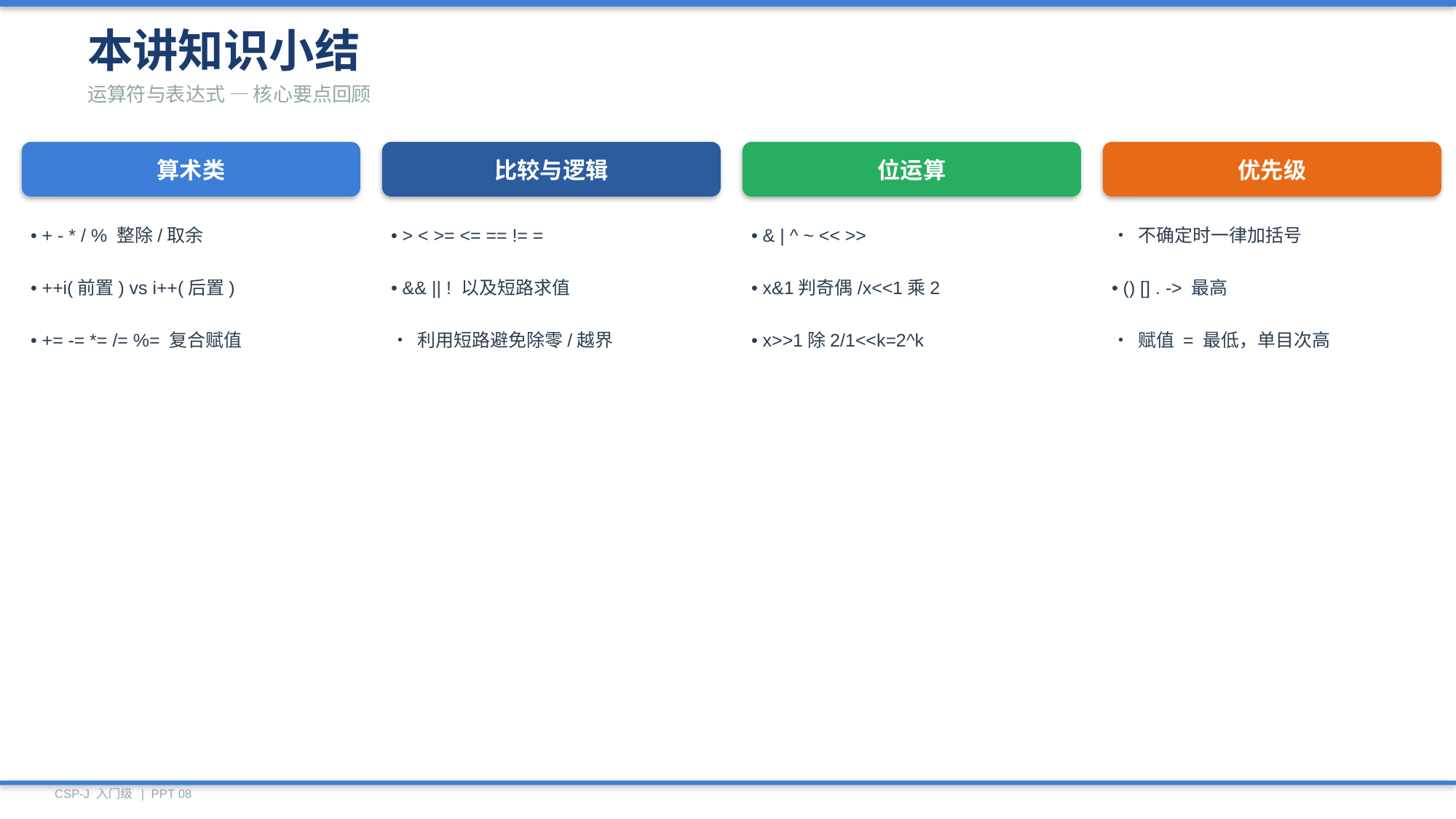

本讲知识小结
运算符与表达式 — 核心要点回顾
算术类
比较与逻辑
位运算
优先级
• + - * / % 整除/取余
• > < >= <= == != =
• & | ^ ~ << >>
• 不确定时一律加括号
• ++i(前置) vs i++(后置)
• && || ! 以及短路求值
• x&1判奇偶/x<<1乘2
• () [] . -> 最高
• += -= *= /= %= 复合赋值
• 利用短路避免除零/越界
• x>>1除2/1<<k=2^k
• 赋值 = 最低，单目次高

CSP-J 入门级  |  PPT 08